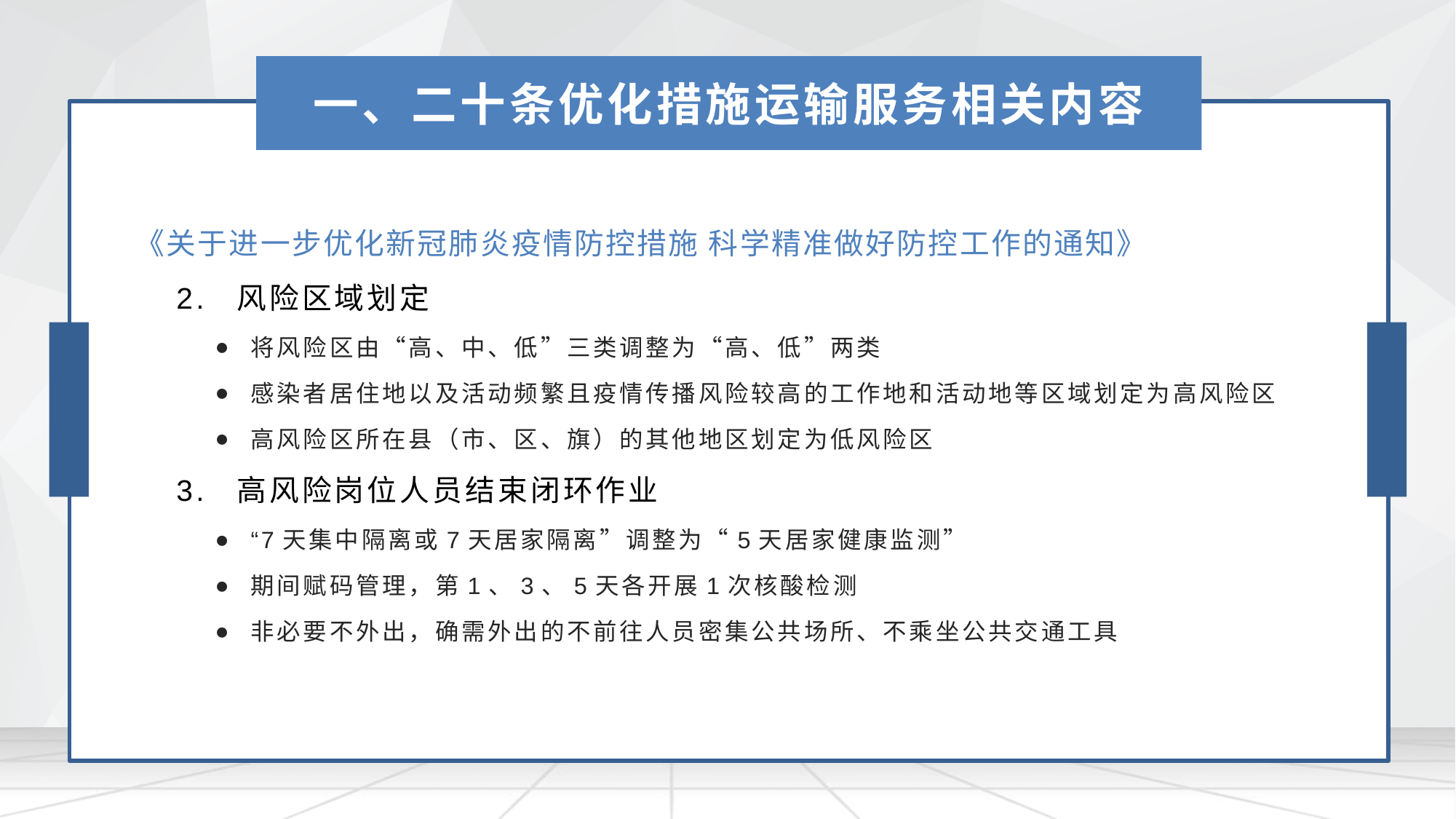

一、二十条优化措施运输服务相关内容

《关于进一步优化新冠肺炎疫情防控措施 科学精准做好防控工作的通知》
2.  风险区域划定
将风险区由“高、中、低”三类调整为“高、低”两类
感染者居住地以及活动频繁且疫情传播风险较高的工作地和活动地等区域划定为高风险区
高风险区所在县（市、区、旗）的其他地区划定为低风险区
3.  高风险岗位人员结束闭环作业
“7天集中隔离或7天居家隔离”调整为“5天居家健康监测”
期间赋码管理，第1、3、5天各开展1次核酸检测
非必要不外出，确需外出的不前往人员密集公共场所、不乘坐公共交通工具